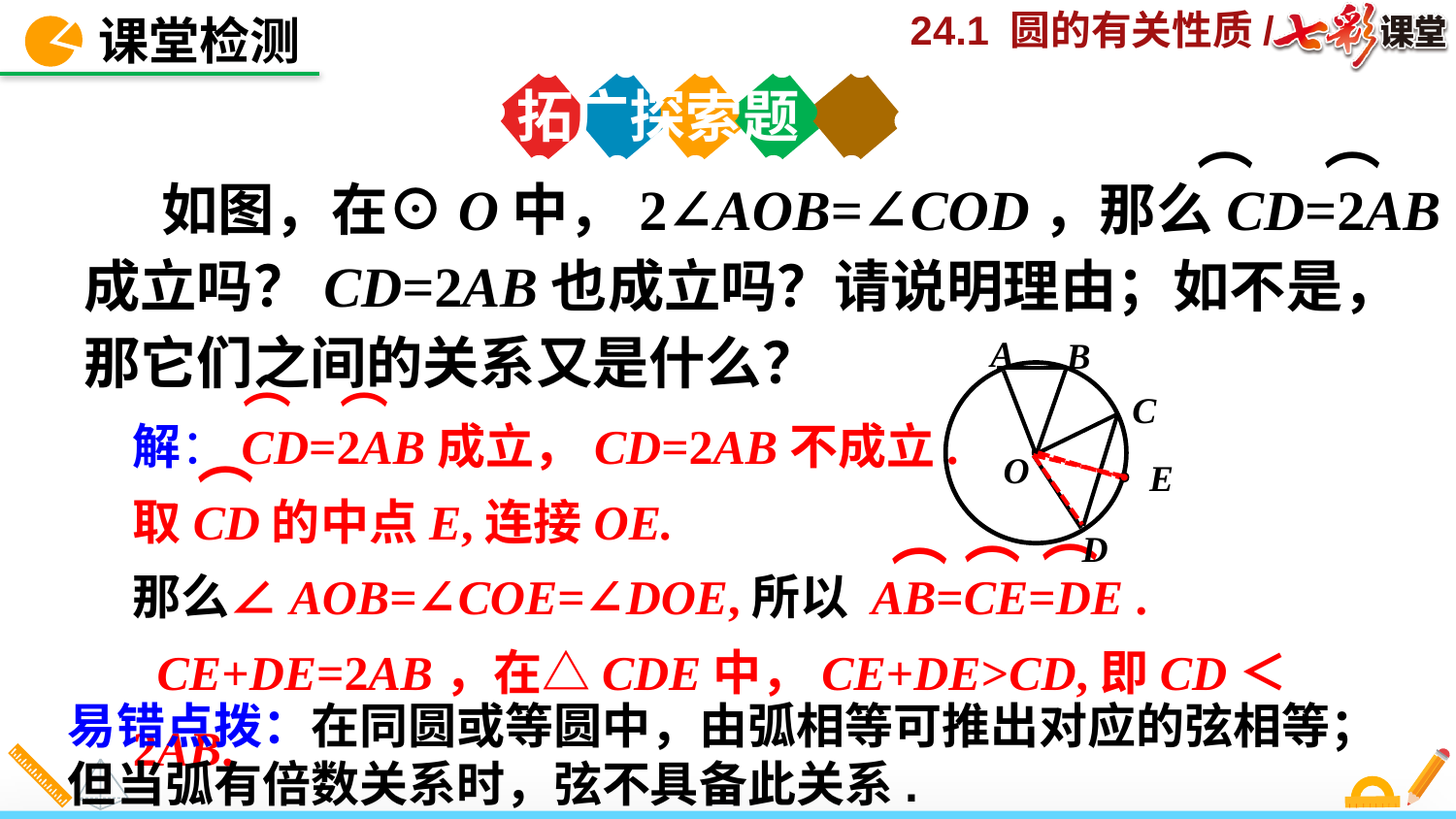

课堂检测

拓广探索题

     如图，在⊙O中，2∠AOB=∠COD，那么CD=2AB成立吗？CD=2AB也成立吗？请说明理由；如不是，那它们之间的关系又是什么？
⌒     ⌒
A
B

⌒    ⌒
C
解：CD=2AB成立，CD=2AB不成立.
取CD的中点E,连接OE.
那么∠AOB=∠COE=∠DOE,所以 AB=CE=DE .
  CE+DE=2AB，在△CDE中，CE+DE>CD,即CD＜2AB.

O
E

⌒
D
⌒
⌒
⌒
易错点拨：在同圆或等圆中，由弧相等可推出对应的弦相等；但当弧有倍数关系时，弦不具备此关系.